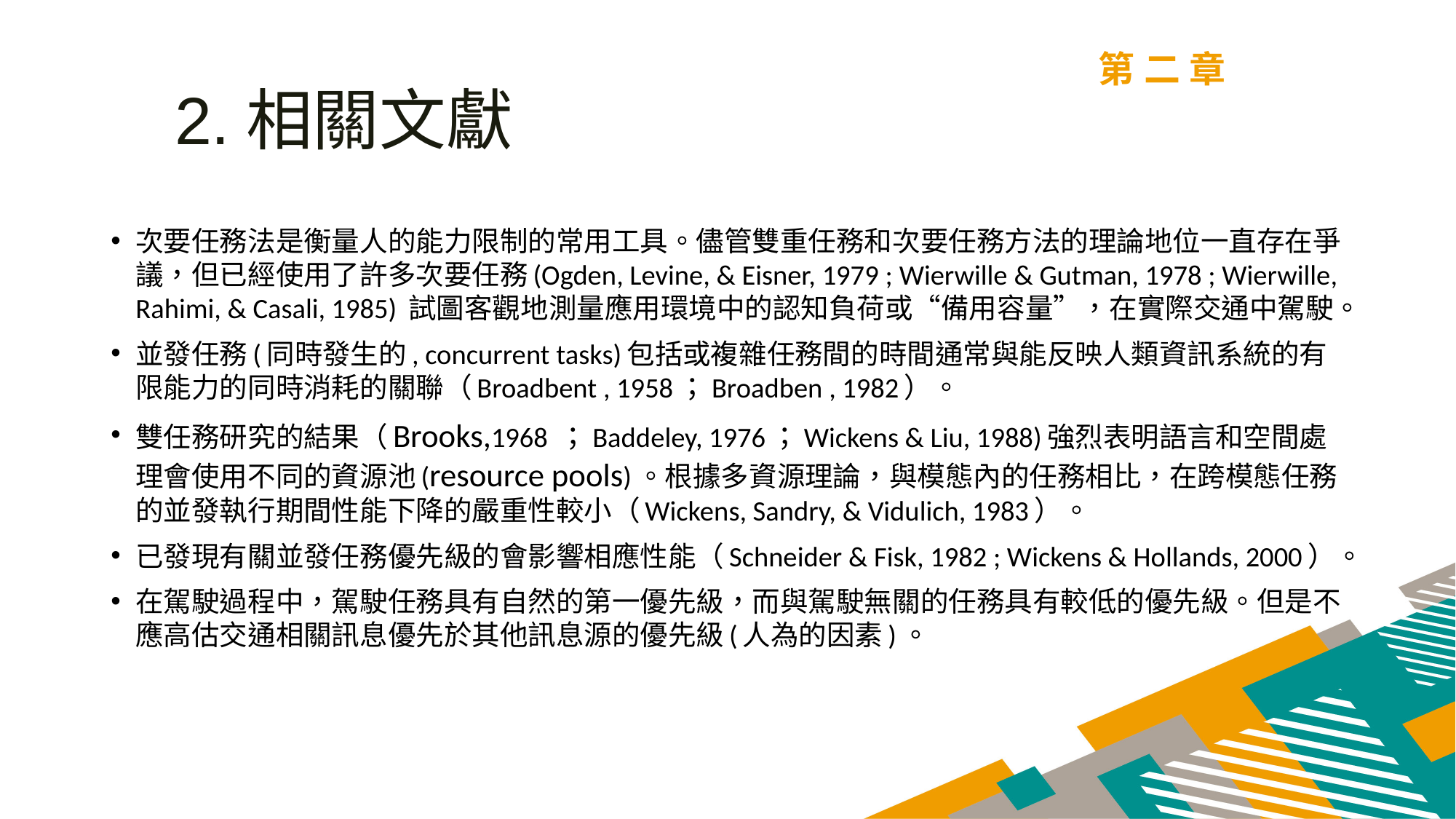

第二章
2.相關文獻
次要任務法是衡量人的能力限制的常用工具。儘管雙重任務和次要任務方法的理論地位一直存在爭議，但已經使用了許多次要任務(Ogden, Levine, & Eisner, 1979 ; Wierwille & Gutman, 1978 ; Wierwille, Rahimi, & Casali, 1985) 試圖客觀地測量應用環境中的認知負荷或“備用容量”，在實際交通中駕駛。
並發任務(同時發生的, concurrent tasks)包括或複雜任務間的時間通常與能反映人類資訊系統的有限能力的同時消耗的關聯（Broadbent , 1958；Broadben , 1982）。
雙任務研究的結果（Brooks,1968 ；Baddeley, 1976；Wickens & Liu, 1988)強烈表明語言和空間處理會使用不同的資源池(resource pools)。根據多資源理論，與模態內的任務相比，在跨模態任務的並發執行期間性能下降的嚴重性較小（Wickens, Sandry, & Vidulich, 1983）。
已發現有關並發任務優先級的會影響相應性能（Schneider & Fisk, 1982 ; Wickens & Hollands, 2000）。
在駕駛過程中，駕駛任務具有自然的第一優先級，而與駕駛無關的任務具有較低的優先級。但是不應高估交通相關訊息優先於其他訊息源的優先級(人為的因素)。